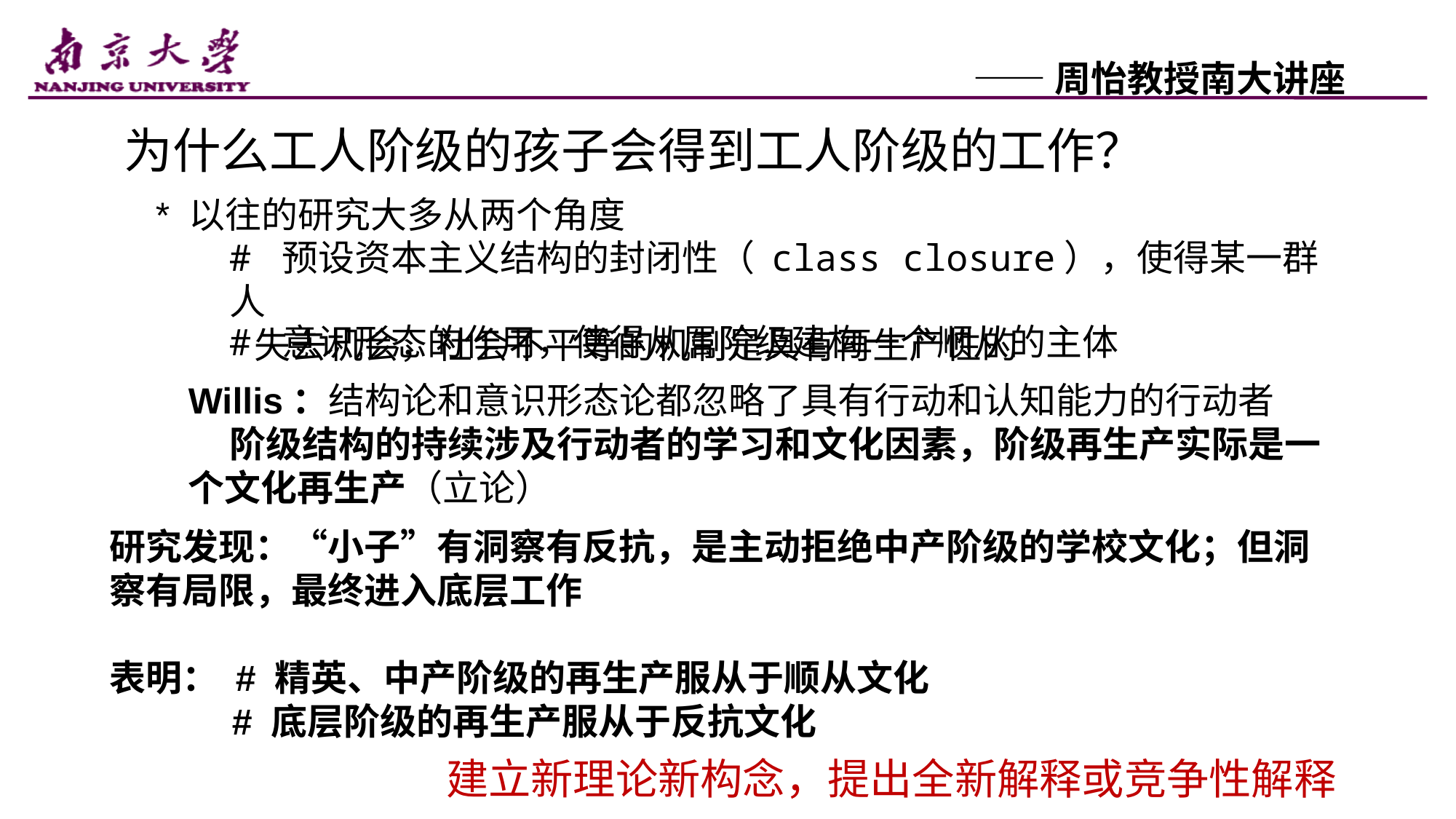

——周怡教授南大讲座
为什么工人阶级的孩子会得到工人阶级的工作？
* 以往的研究大多从两个角度
# 预设资本主义结构的封闭性（ class closure），使得某一群人
  失去机会，社会不平等的机制是具有再生产性的
# 意识形态的作用，使得从属阶级建构一个顺从的主体
Willis：结构论和意识形态论都忽略了具有行动和认知能力的行动者
    阶级结构的持续涉及行动者的学习和文化因素，阶级再生产实际是一个文化再生产（立论）
研究发现：“小子”有洞察有反抗，是主动拒绝中产阶级的学校文化；但洞察有局限，最终进入底层工作

表明： # 精英、中产阶级的再生产服从于顺从文化
            # 底层阶级的再生产服从于反抗文化
建立新理论新构念，提出全新解释或竞争性解释